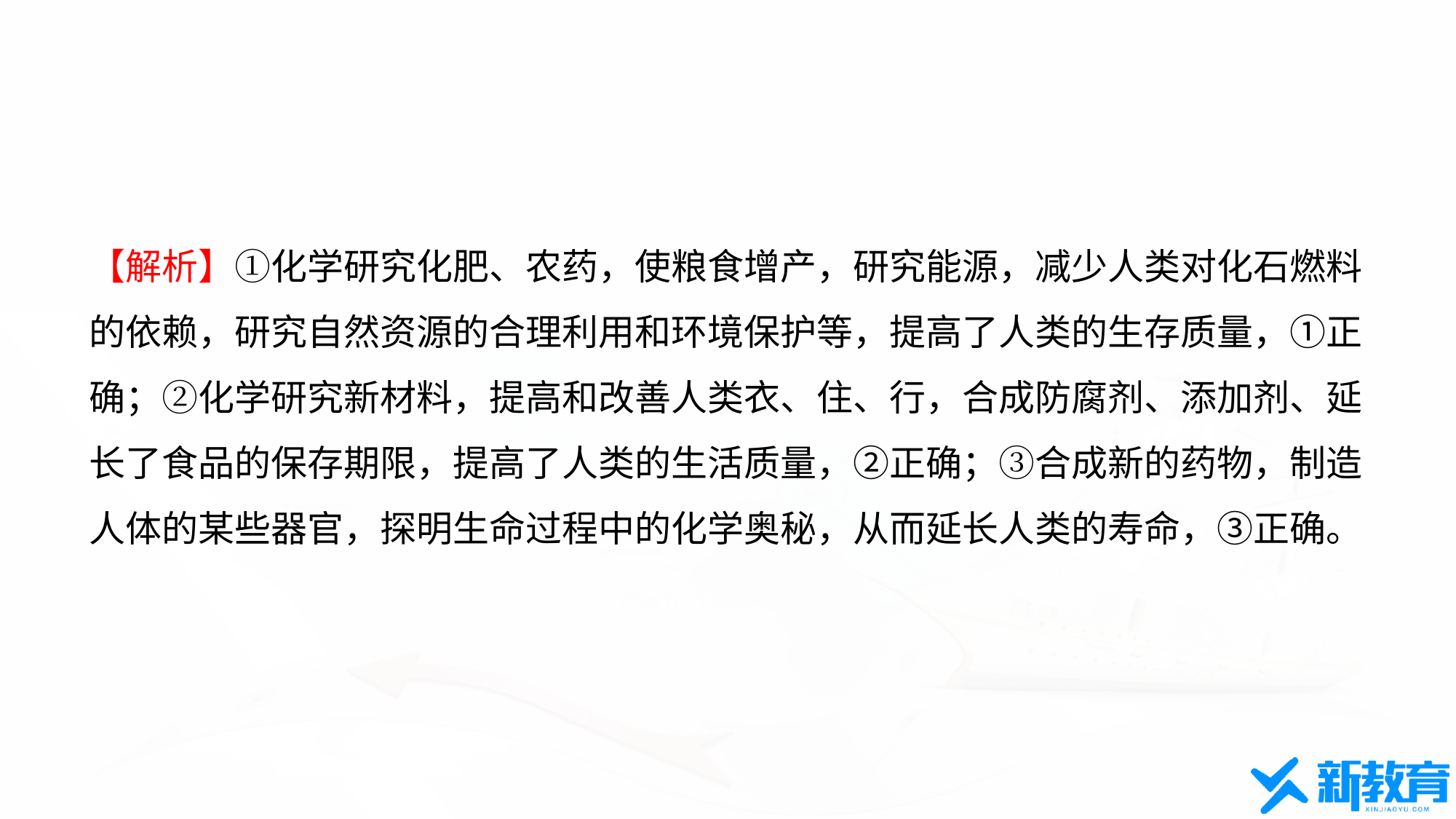

【解析】①化学研究化肥、农药，使粮食增产，研究能源，减少人类对化石燃料的依赖，研究自然资源的合理利用和环境保护等，提高了人类的生存质量，①正确；②化学研究新材料，提高和改善人类衣、住、行，合成防腐剂、添加剂、延长了食品的保存期限，提高了人类的生活质量，②正确；③合成新的药物，制造人体的某些器官，探明生命过程中的化学奥秘，从而延长人类的寿命，③正确。